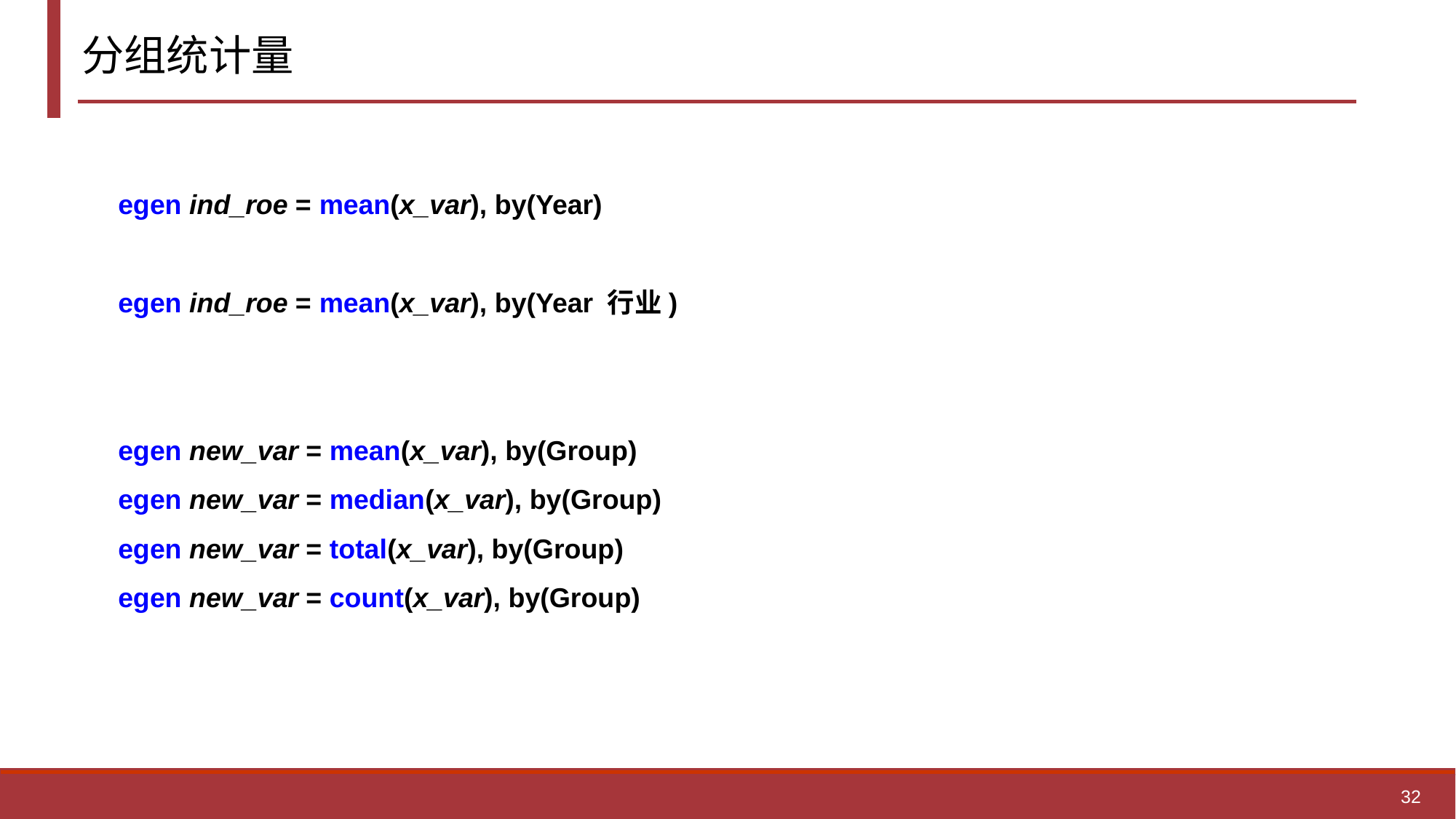

分组统计量
egen ind_roe = mean(x_var), by(Year)

egen ind_roe = mean(x_var), by(Year 行业)

egen new_var = mean(x_var), by(Group)
egen new_var = median(x_var), by(Group)
egen new_var = total(x_var), by(Group)
egen new_var = count(x_var), by(Group)

32